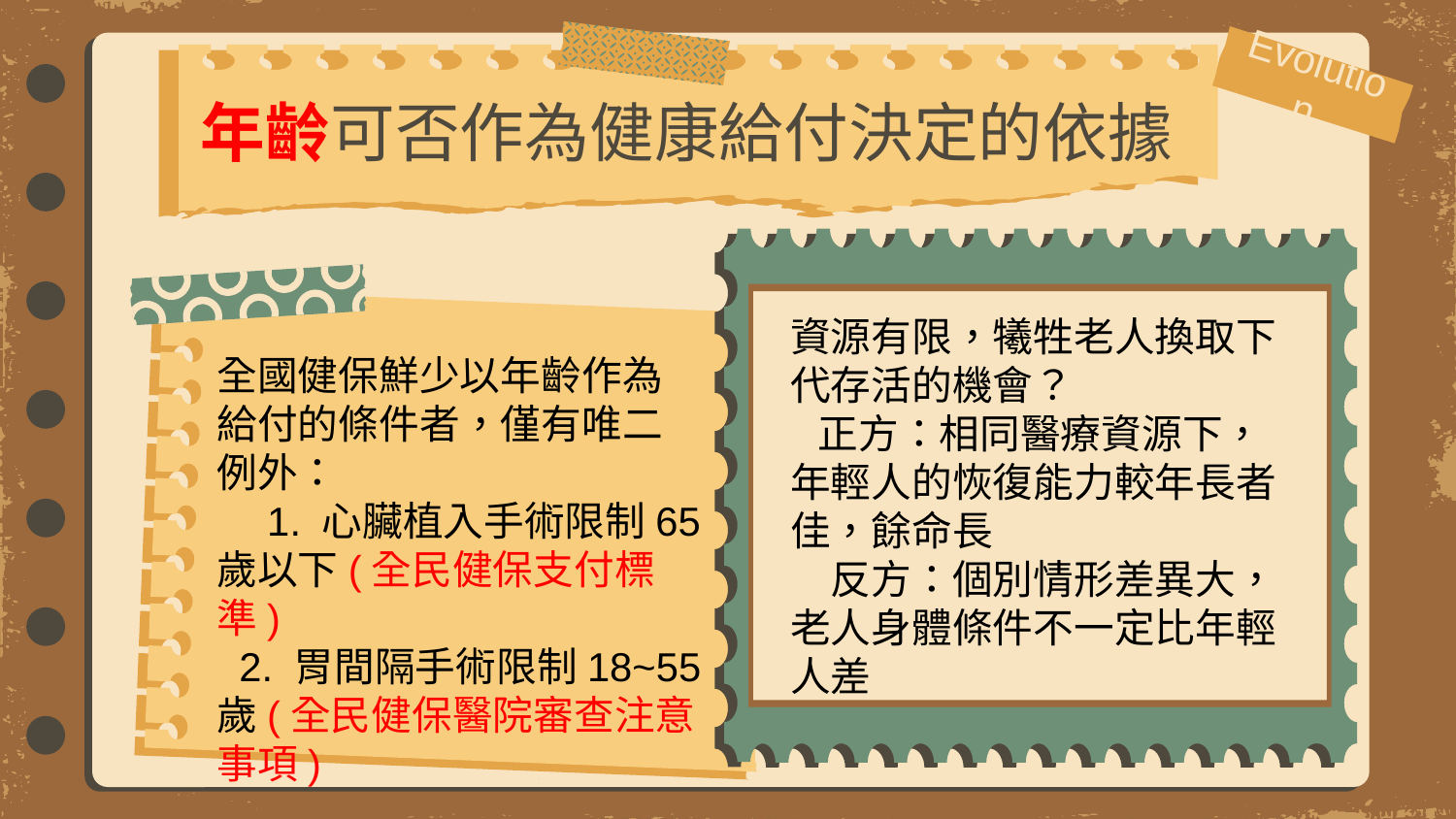

# 年齡可否作為健康給付決定的依據

Evolution

資源有限，犧牲老人換取下代存活的機會？
  正方：相同醫療資源下，年輕人的恢復能力較年長者佳，餘命長
　反方：個別情形差異大，老人身體條件不一定比年輕人差

全國健保鮮少以年齡作為給付的條件者，僅有唯二例外：
　1. 心臟植入手術限制65歲以下(全民健保支付標準)
  2. 胃間隔手術限制18~55歲(全民健保醫院審查注意事項)